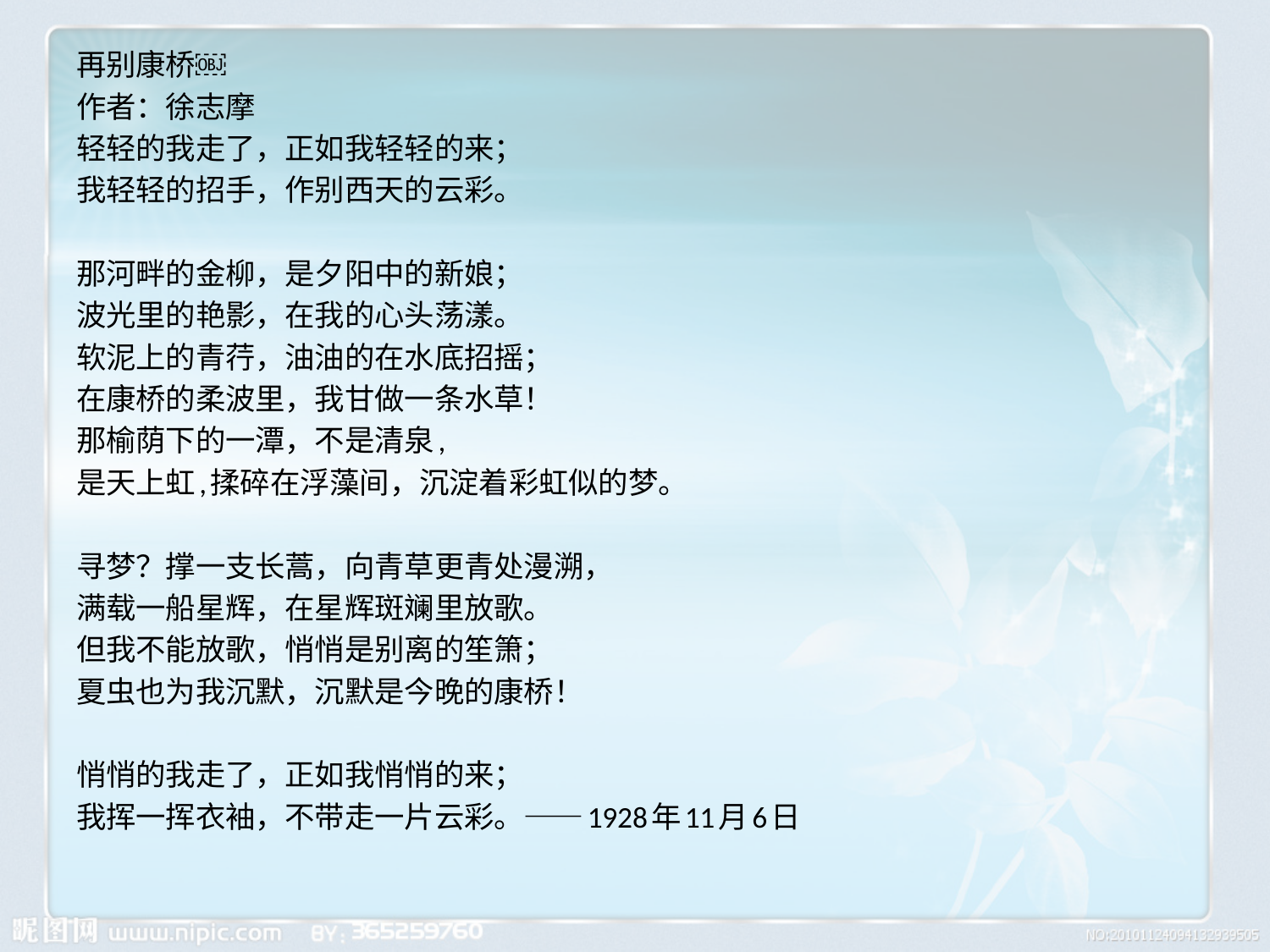

再别康桥￼
作者：徐志摩
轻轻的我走了，正如我轻轻的来；
我轻轻的招手，作别西天的云彩。

那河畔的金柳，是夕阳中的新娘；
波光里的艳影，在我的心头荡漾。
软泥上的青荇，油油的在水底招摇；
在康桥的柔波里，我甘做一条水草！
那榆荫下的一潭，不是清泉,
是天上虹,揉碎在浮藻间，沉淀着彩虹似的梦。

寻梦？撑一支长蒿，向青草更青处漫溯，
满载一船星辉，在星辉斑斓里放歌。
但我不能放歌，悄悄是别离的笙箫；
夏虫也为我沉默，沉默是今晚的康桥！

悄悄的我走了，正如我悄悄的来；
我挥一挥衣袖，不带走一片云彩。——1928年11月6日